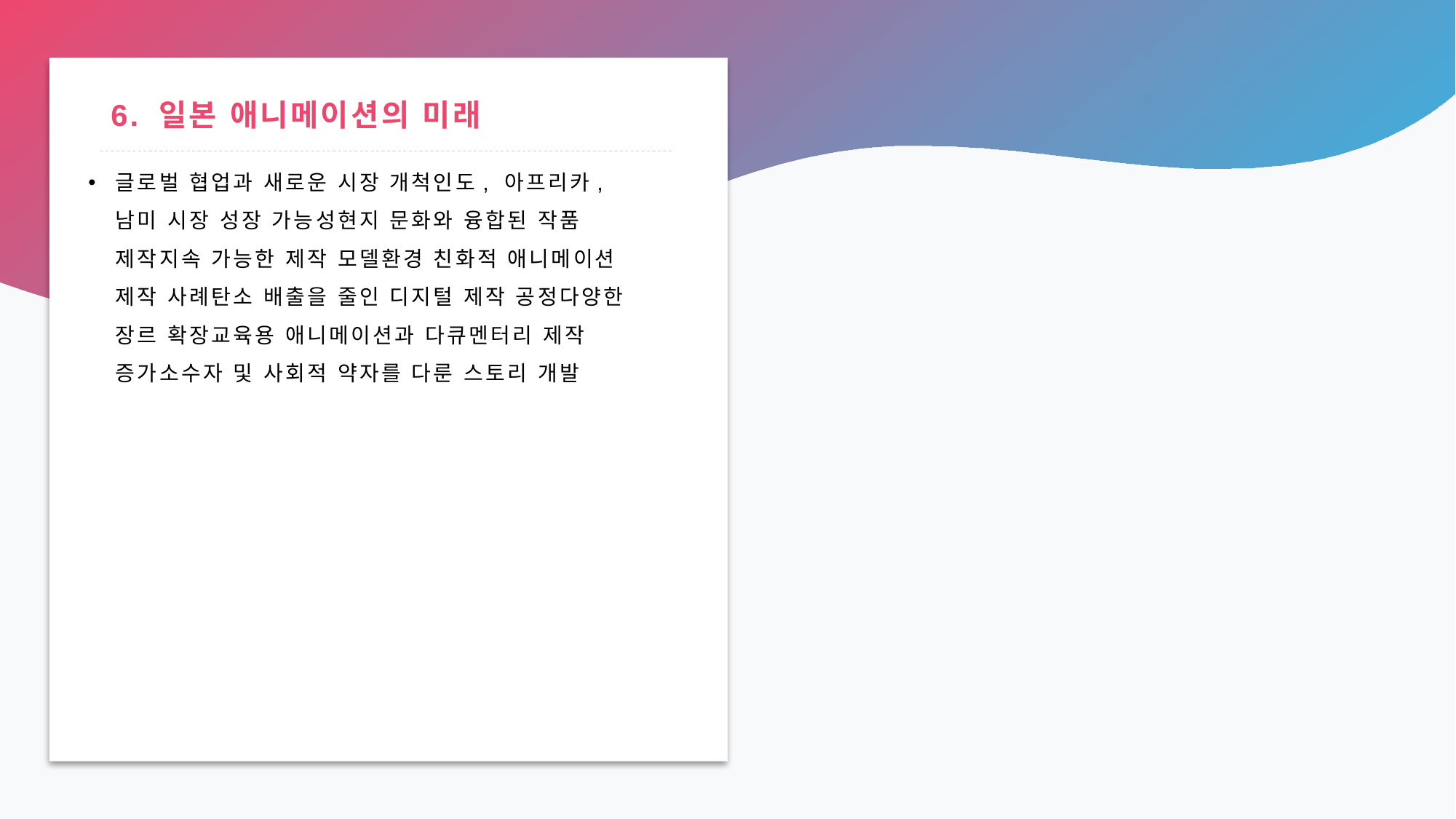

# 6. 일본 애니메이션의 미래
글로벌 협업과 새로운 시장 개척인도, 아프리카, 남미 시장 성장 가능성현지 문화와 융합된 작품 제작지속 가능한 제작 모델환경 친화적 애니메이션 제작 사례탄소 배출을 줄인 디지털 제작 공정다양한 장르 확장교육용 애니메이션과 다큐멘터리 제작 증가소수자 및 사회적 약자를 다룬 스토리 개발